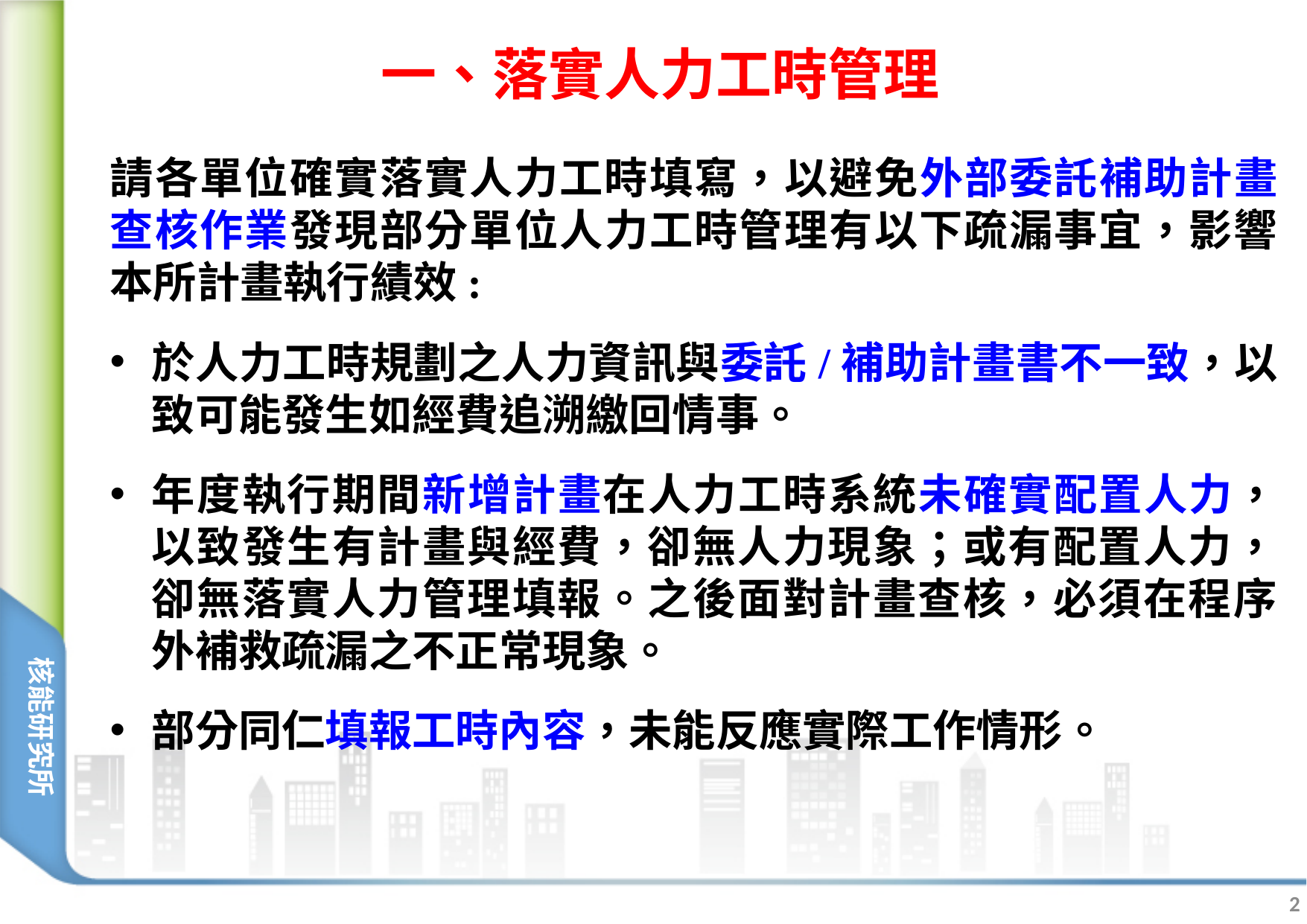

# 一、落實人力工時管理
請各單位確實落實人力工時填寫，以避免外部委託補助計畫查核作業發現部分單位人力工時管理有以下疏漏事宜，影響本所計畫執行績效:
於人力工時規劃之人力資訊與委託/補助計畫書不一致，以致可能發生如經費追溯繳回情事。
年度執行期間新增計畫在人力工時系統未確實配置人力，以致發生有計畫與經費，卻無人力現象；或有配置人力，卻無落實人力管理填報。之後面對計畫查核，必須在程序外補救疏漏之不正常現象。
部分同仁填報工時內容，未能反應實際工作情形。
2